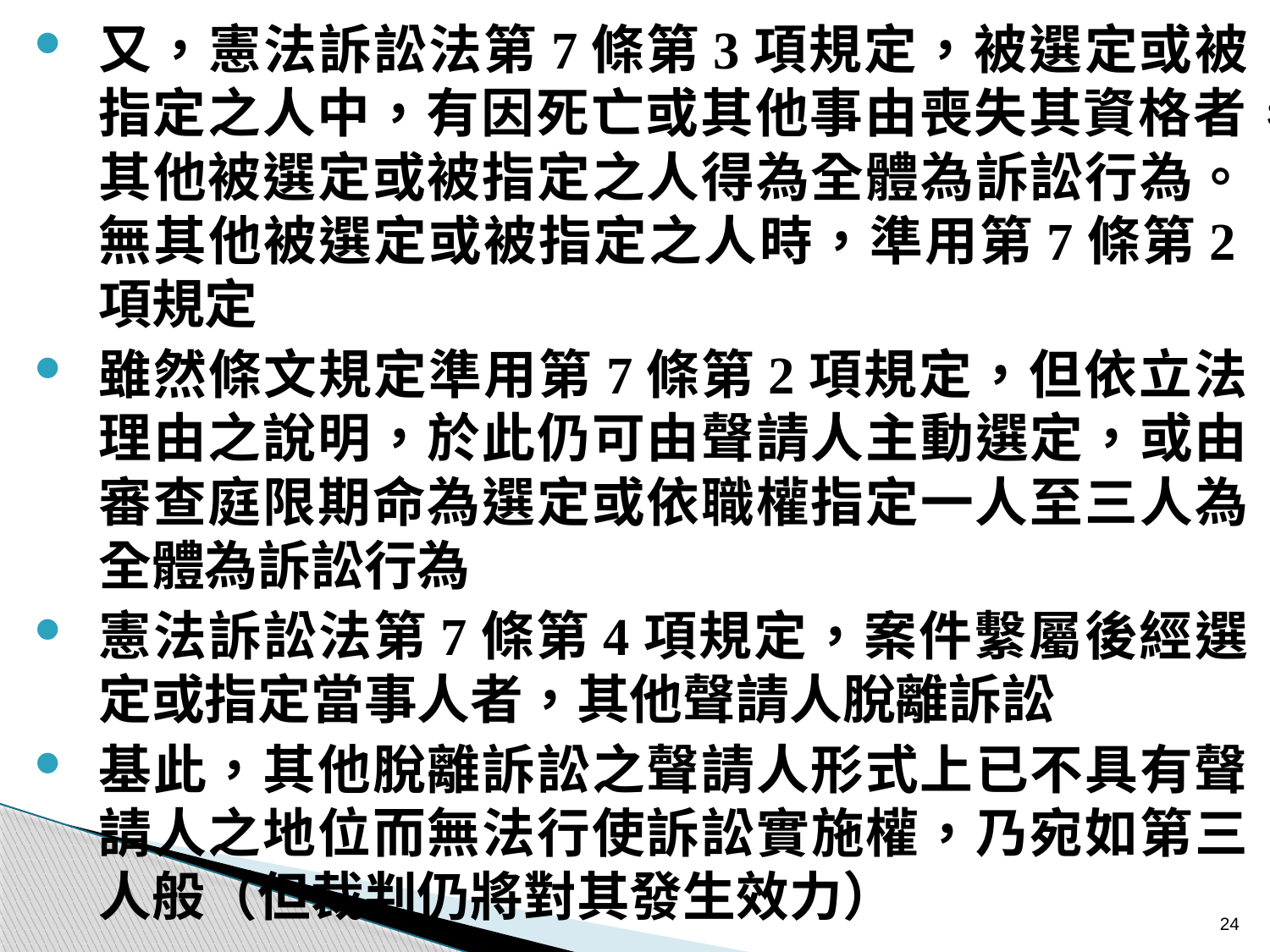

又，憲法訴訟法第7條第3項規定，被選定或被指定之人中，有因死亡或其他事由喪失其資格者，其他被選定或被指定之人得為全體為訴訟行為。無其他被選定或被指定之人時，準用第7條第2項規定
雖然條文規定準用第7條第2項規定，但依立法理由之說明，於此仍可由聲請人主動選定，或由審查庭限期命為選定或依職權指定一人至三人為全體為訴訟行為
憲法訴訟法第7條第4項規定，案件繫屬後經選定或指定當事人者，其他聲請人脫離訴訟
基此，其他脫離訴訟之聲請人形式上已不具有聲請人之地位而無法行使訴訟實施權，乃宛如第三人般（但裁判仍將對其發生效力）

24